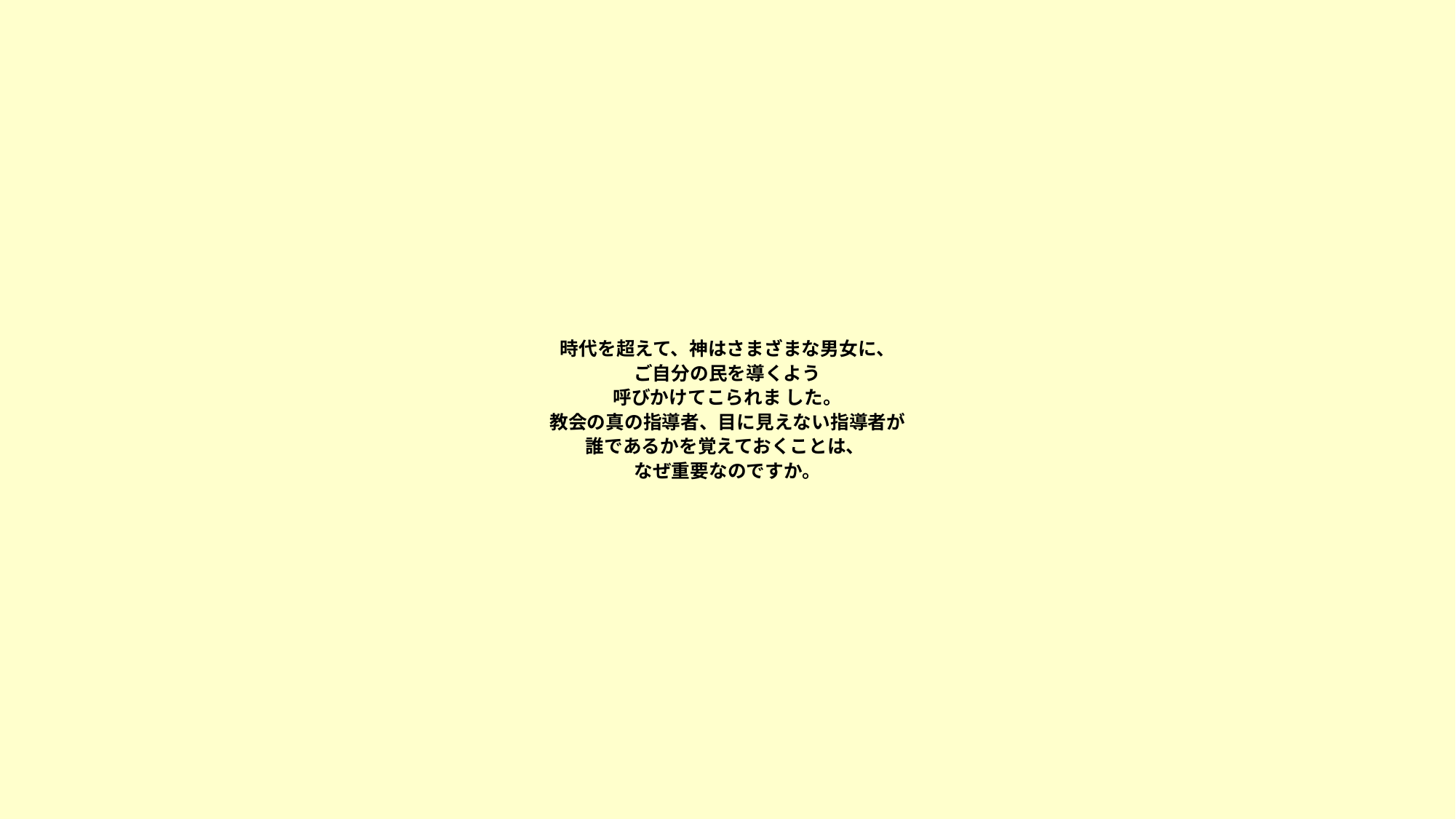

# 時代を超えて、神はさまざまな男女に、 ご自分の民を導くよう 呼びかけてこられま した。 教会の真の指導者、目に見えない指導者が 誰であるかを覚えておくことは、 なぜ重要なのですか。